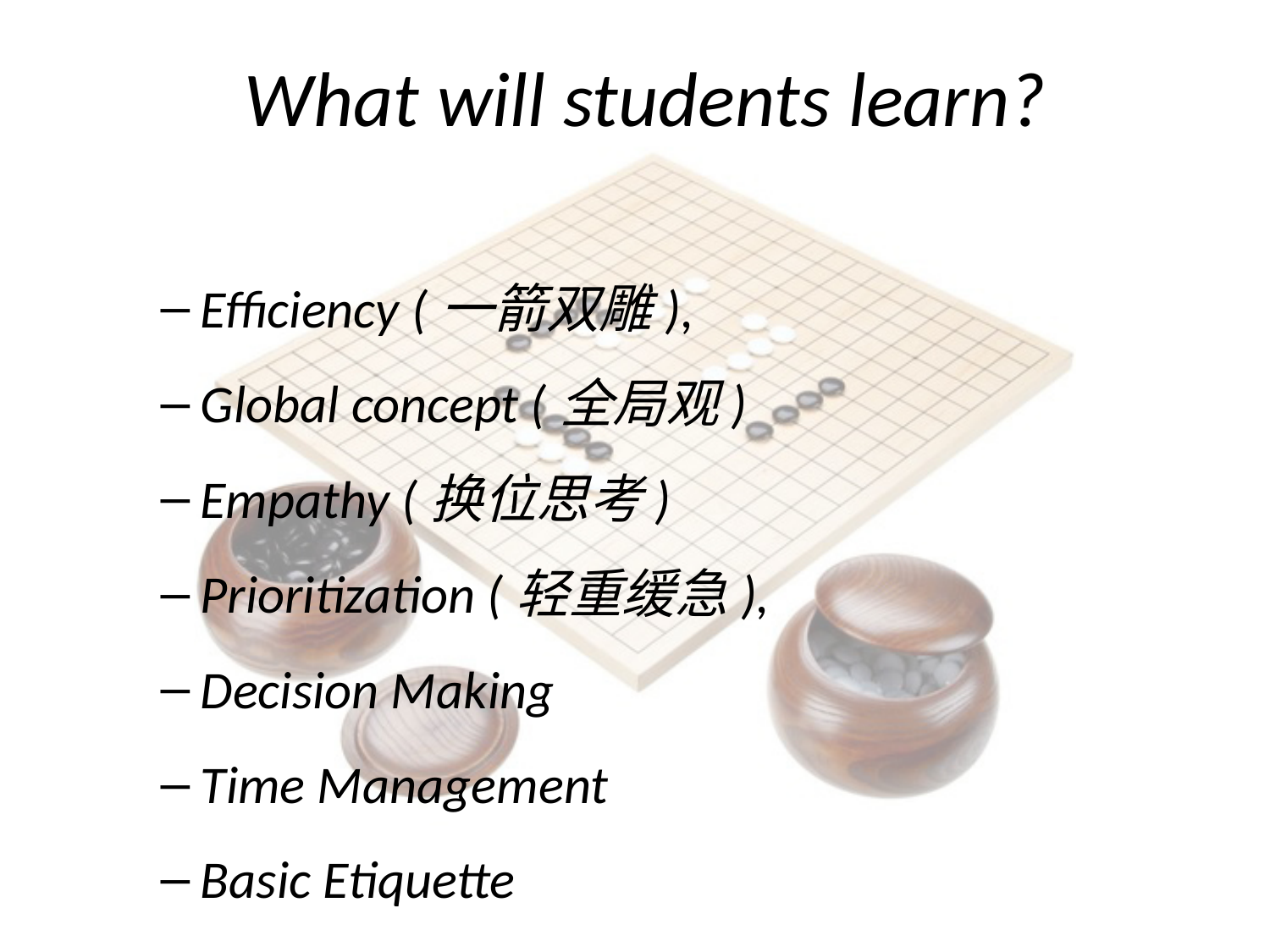

What will students learn?

Efficiency (一箭双雕),
Global concept (全局观)
Empathy (换位思考)
Prioritization (轻重缓急),
Decision Making
Time Management
Basic Etiquette